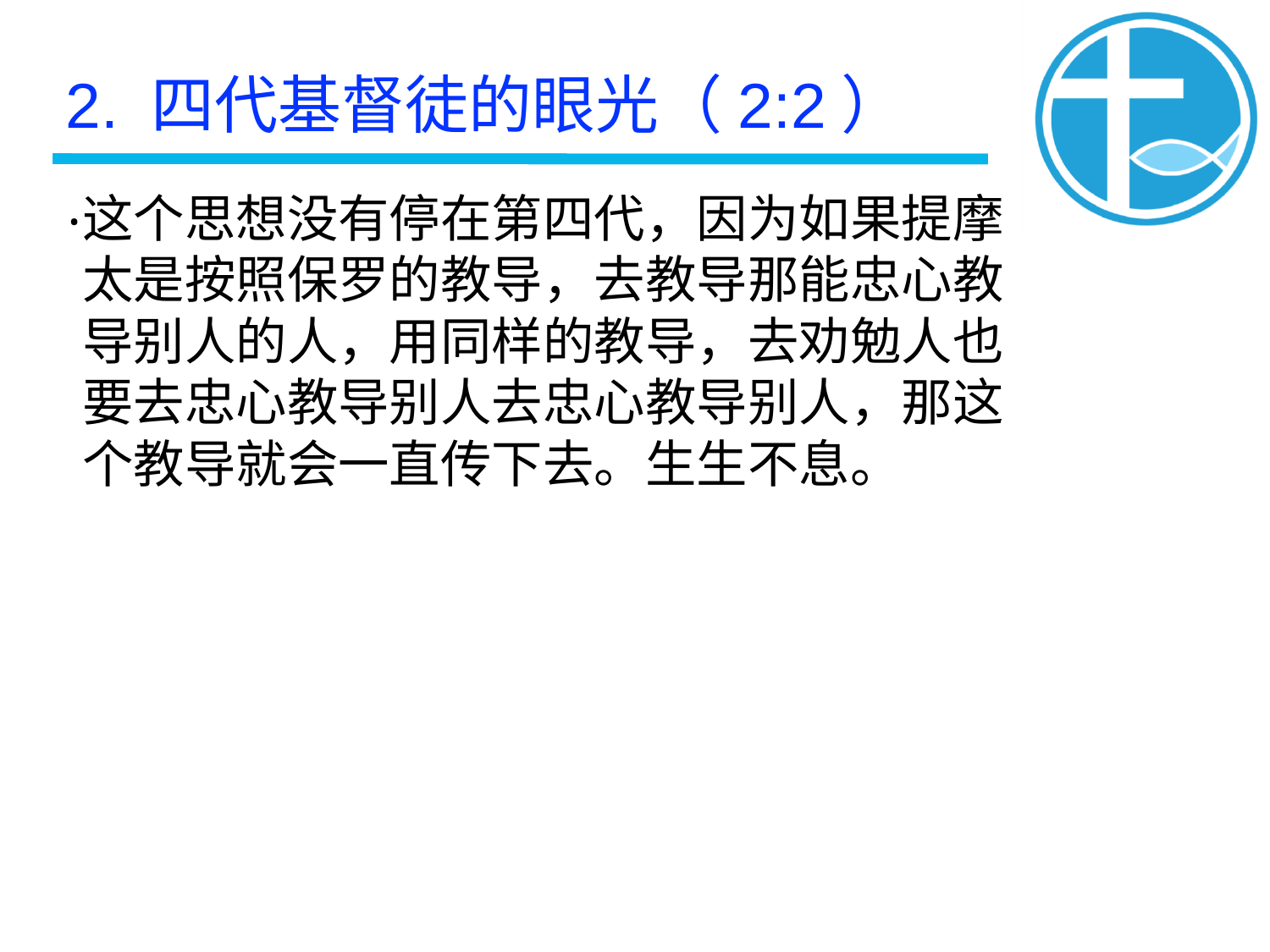

2. 四代基督徒的眼光（2:2）
这个思想没有停在第四代，因为如果提摩太是按照保罗的教导，去教导那能忠心教导别人的人，用同样的教导，去劝勉人也要去忠心教导别人去忠心教导别人，那这个教导就会一直传下去。生生不息。